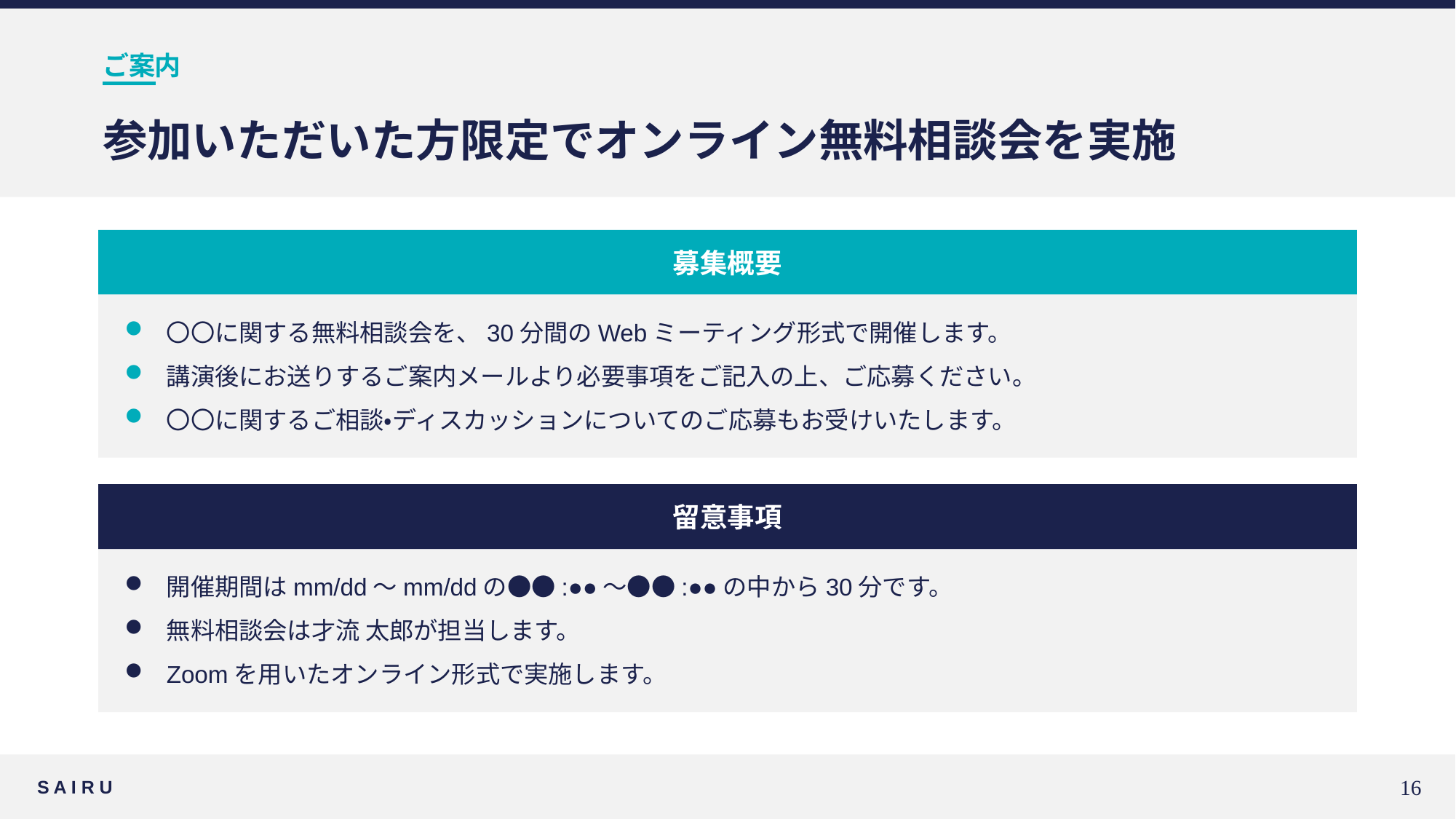

ご案内
# 参加いただいた方限定でオンライン無料相談会を実施
募集概要
〇〇に関する無料相談会を、30分間のWebミーティング形式で開催します。
講演後にお送りするご案内メールより必要事項をご記入の上、ご応募ください。
〇〇に関するご相談・ディスカッションについてのご応募もお受けいたします。
留意事項
開催期間はmm/dd～mm/ddの●●:●●～●●:●●の中から30分です。
無料相談会は才流 太郎が担当します。
Zoomを用いたオンライン形式で実施します。
S A I R U
16
S A I R U